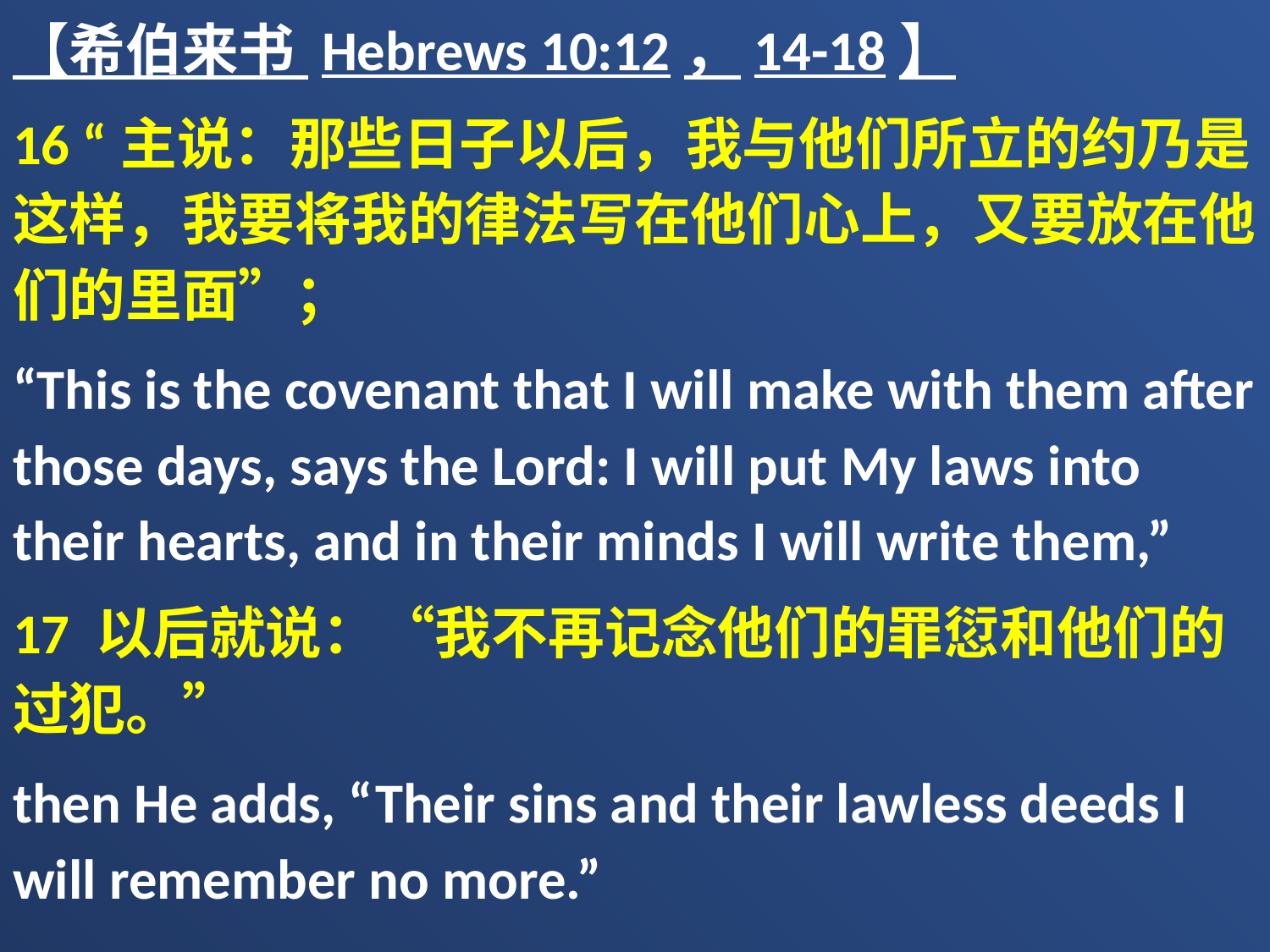

【希伯来书 Hebrews 10:12，14-18】
16 “主说：那些日子以后，我与他们所立的约乃是这样，我要将我的律法写在他们心上，又要放在他们的里面”；
“This is the covenant that I will make with them after those days, says the Lord: I will put My laws into their hearts, and in their minds I will write them,”
17 以后就说：“我不再记念他们的罪愆和他们的过犯。”
then He adds, “Their sins and their lawless deeds I will remember no more.”